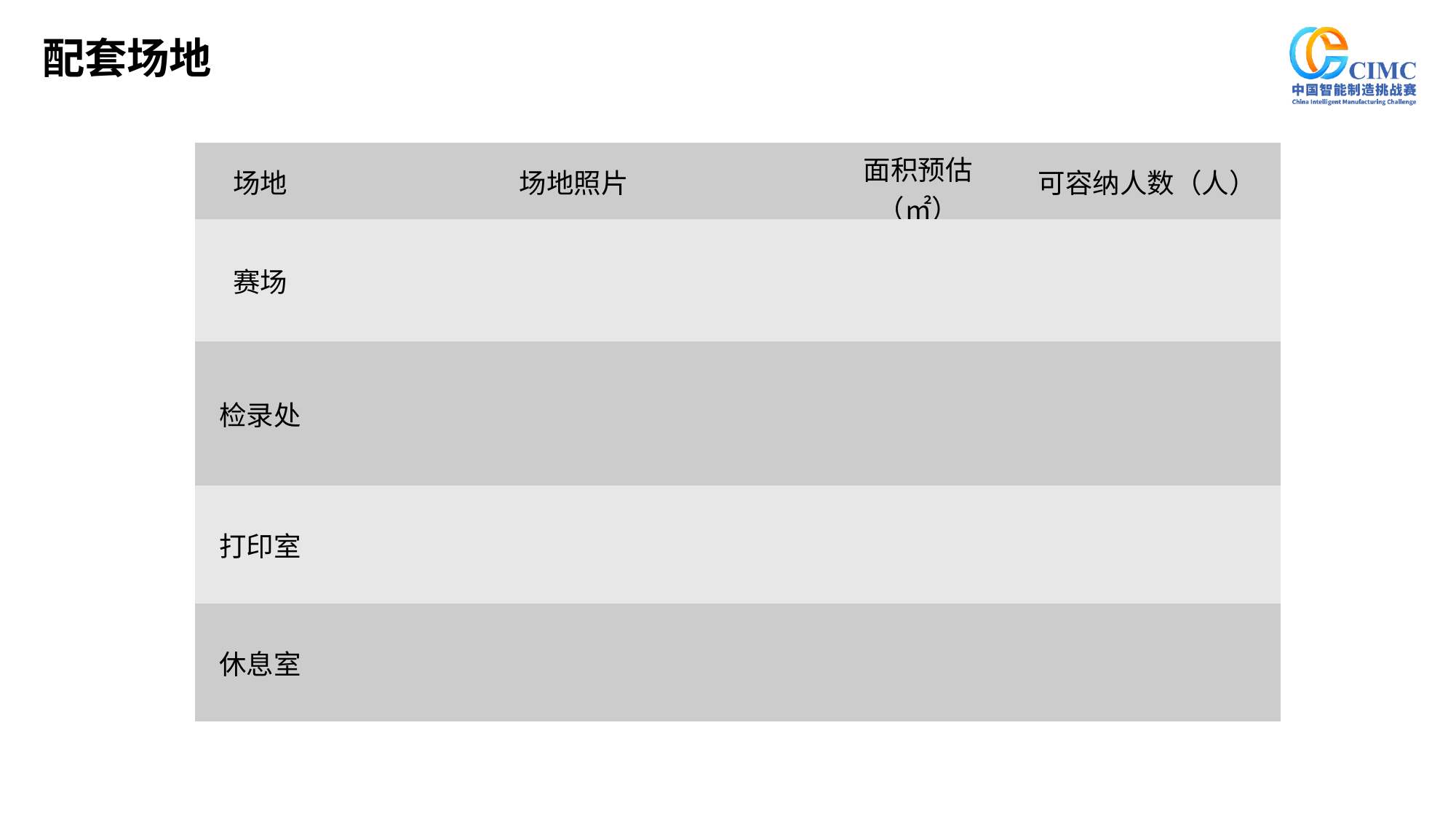

配套场地
| 场地 | 场地照片 | 面积预估（㎡） | 可容纳人数（人） |
| --- | --- | --- | --- |
| 赛场 |  |  |  |
| 检录处 |  |  |  |
| 打印室 |  |  |  |
| 休息室 |  |  |  |